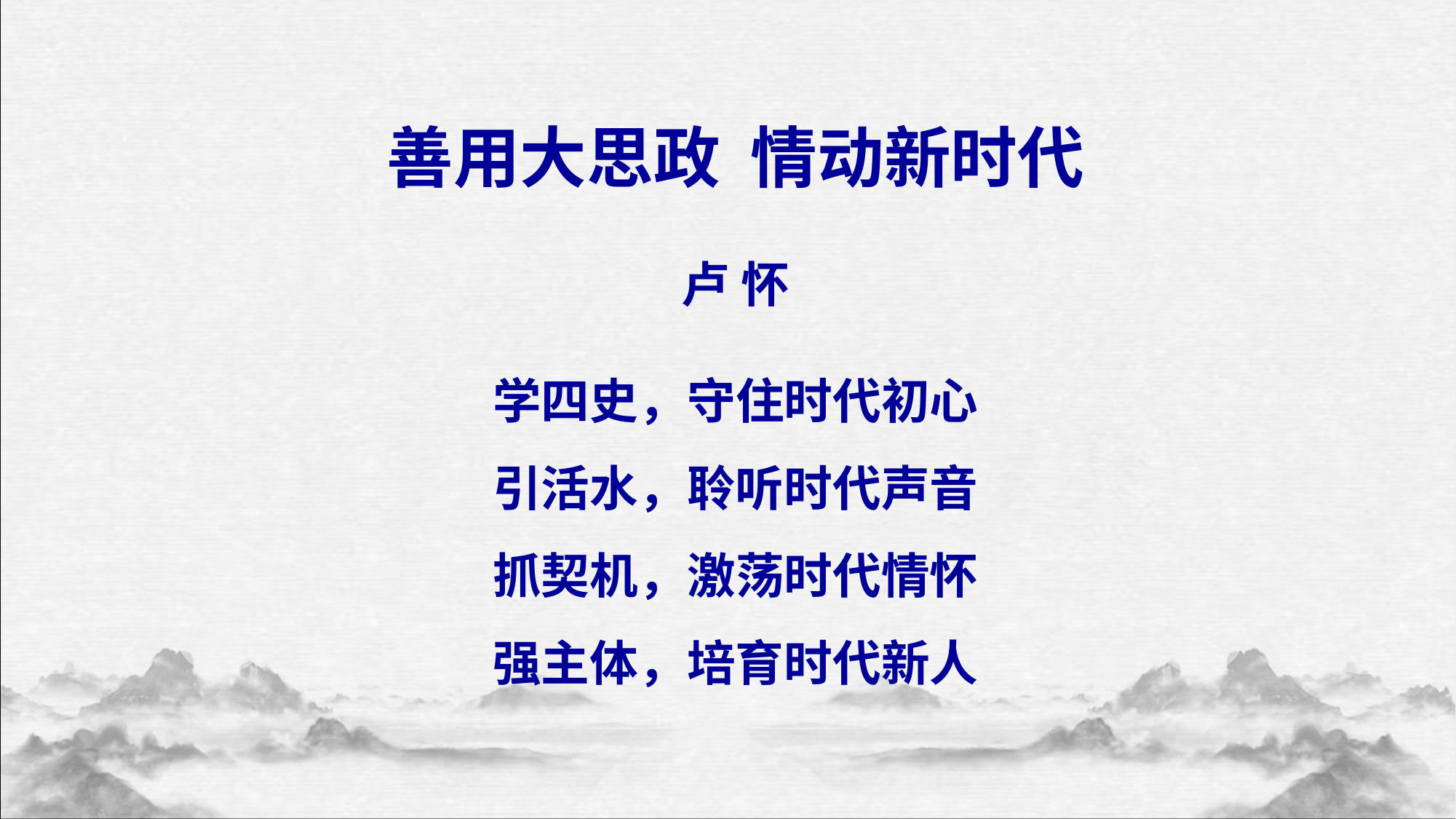

善用大思政  情动新时代
卢 怀
学四史，守住时代初心
引活水，聆听时代声音
抓契机，激荡时代情怀
强主体，培育时代新人